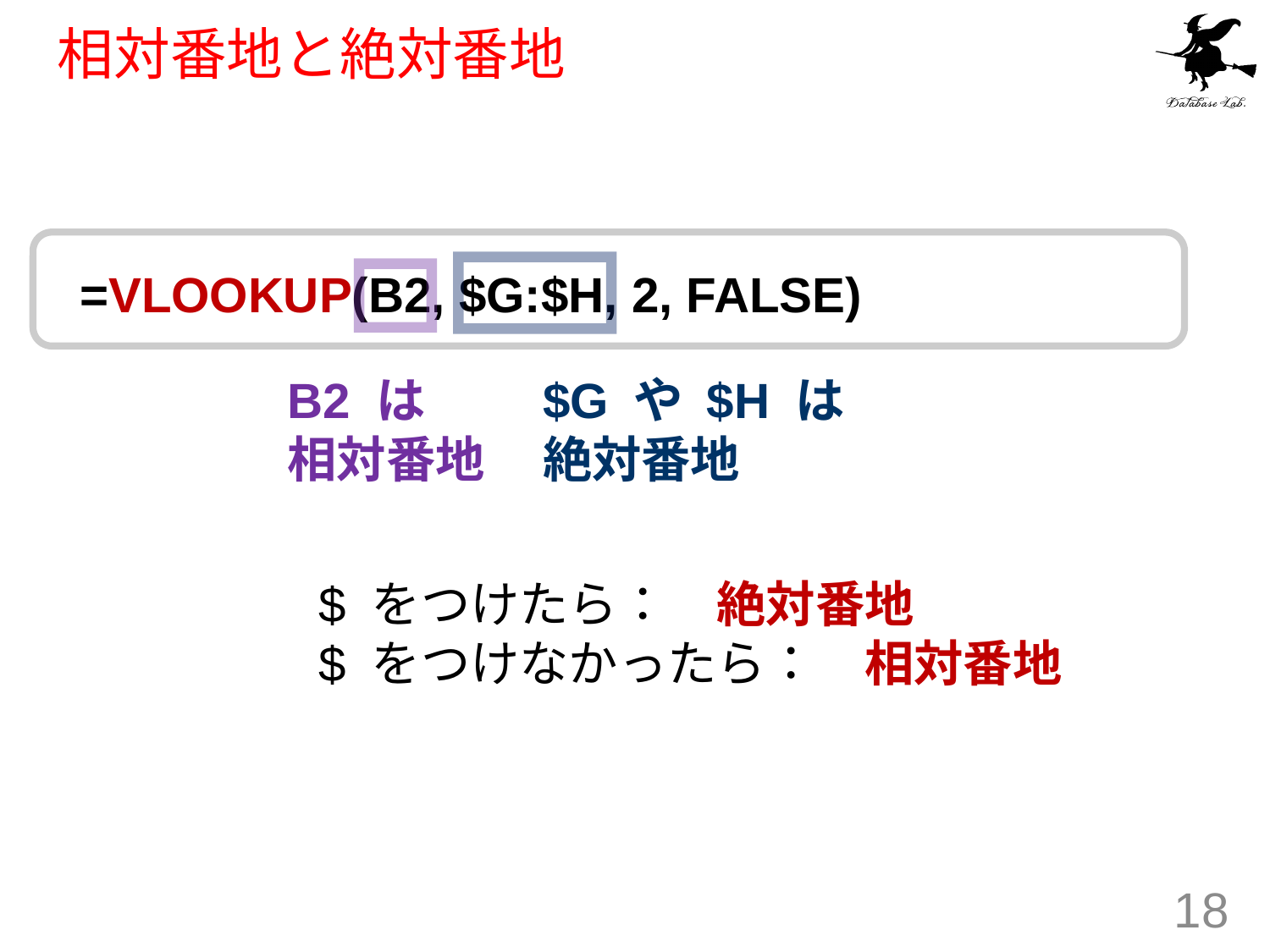

# 相対番地と絶対番地

=VLOOKUP(B2, $G:$H, 2, FALSE)

B2 は
相対番地
$G や $H は
絶対番地
$ をつけたら：　絶対番地
$ をつけなかったら：　相対番地
18